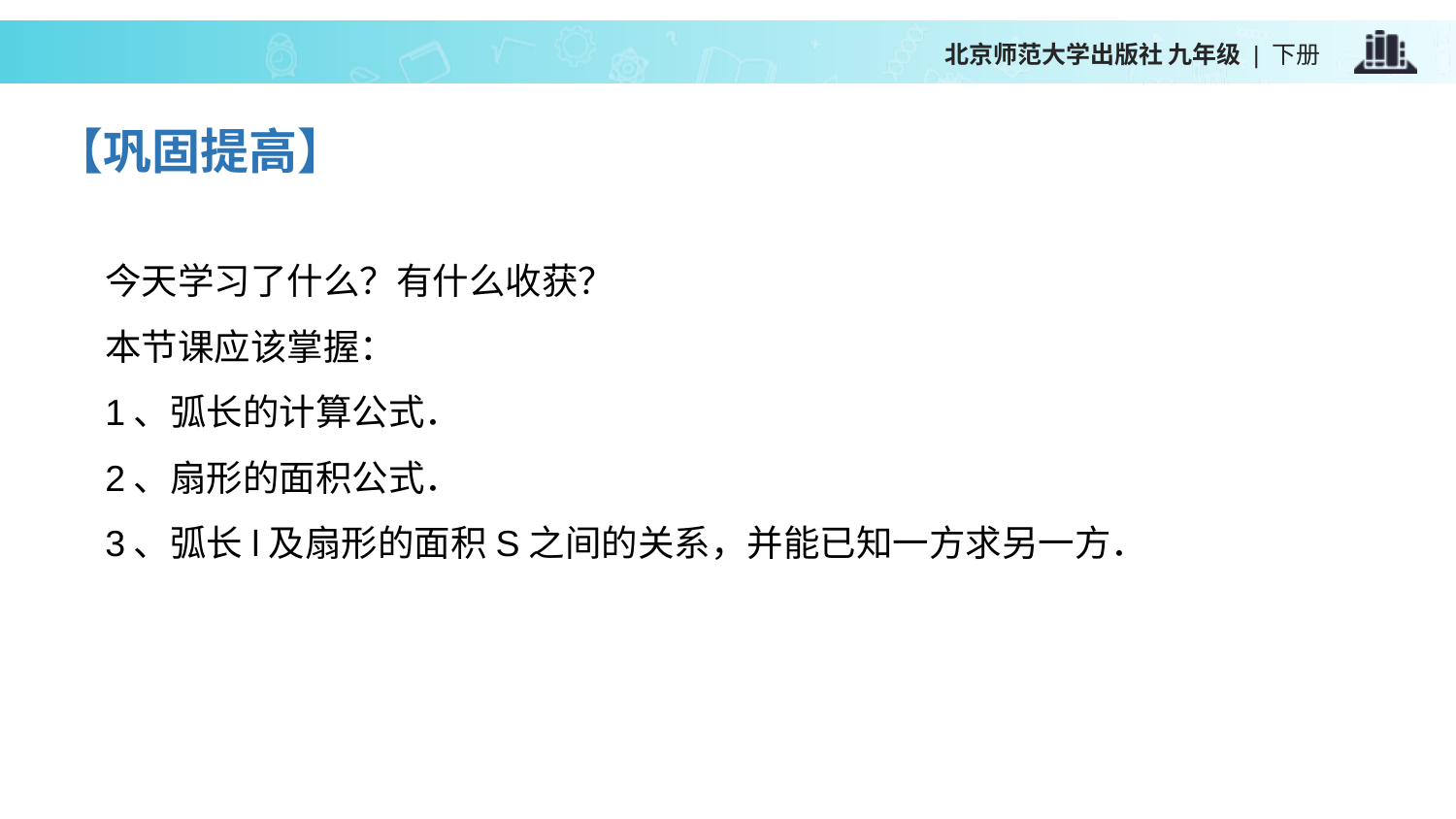

【巩固提高】
今天学习了什么？有什么收获？
本节课应该掌握：
1、弧长的计算公式．
2、扇形的面积公式．
3、弧长l及扇形的面积S之间的关系，并能已知一方求另一方．